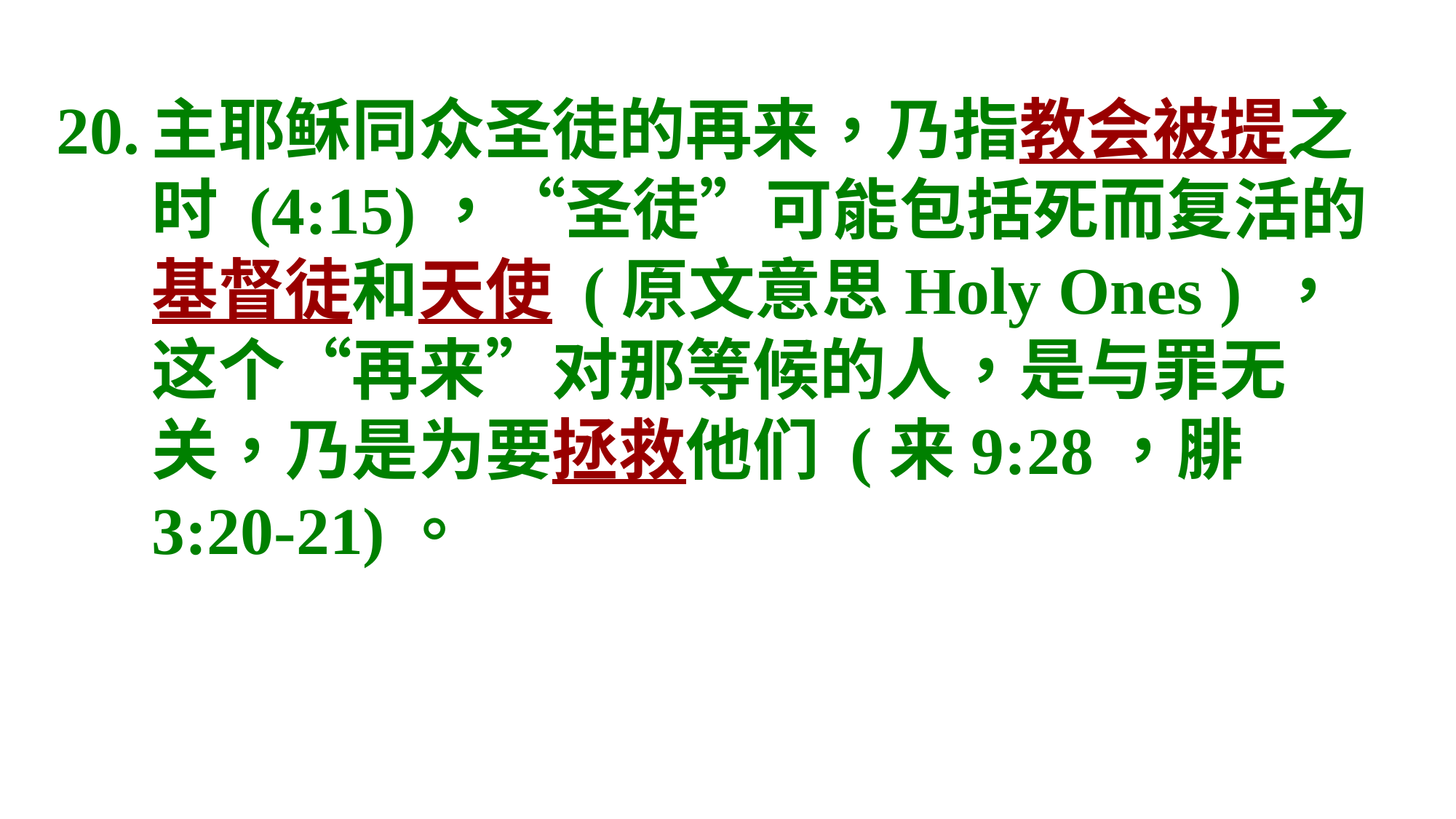

20.	主耶稣同众圣徒的再来，乃指教会被提之时 (4:15)，“圣徒”可能包括死而复活的基督徒和天使 (原文意思Holy Ones ) ，这个“再来”对那等候的人，是与罪无关，乃是为要拯救他们 (来9:28，腓3:20-21)。